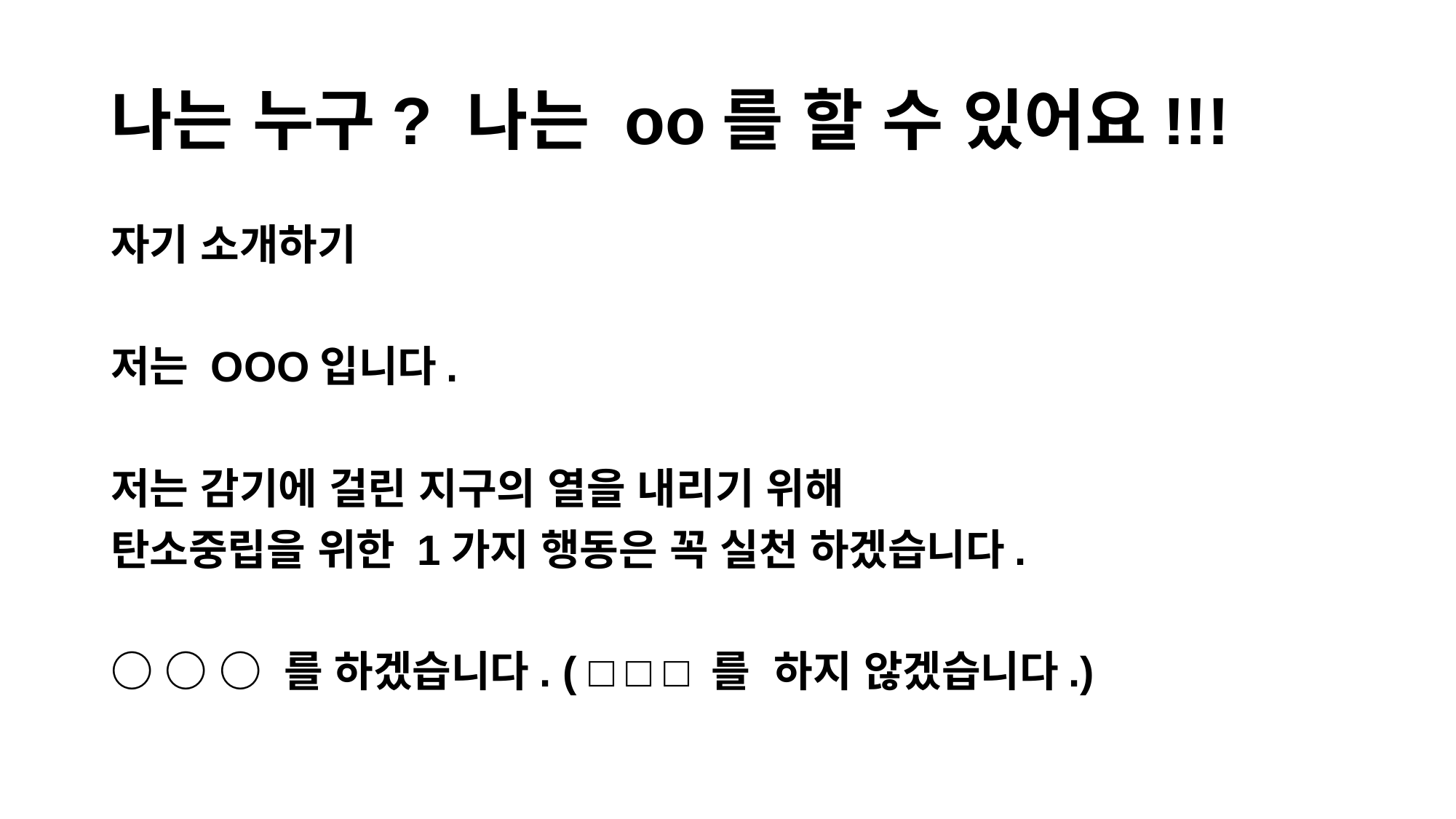

# 나는 누구? 나는 oo를 할 수 있어요!!!
자기 소개하기

저는 OOO입니다.

저는 감기에 걸린 지구의 열을 내리기 위해
탄소중립을 위한 1가지 행동은 꼭 실천 하겠습니다.

○ ○ ○ 를 하겠습니다. ( □ □ □ 를  하지 않겠습니다.)